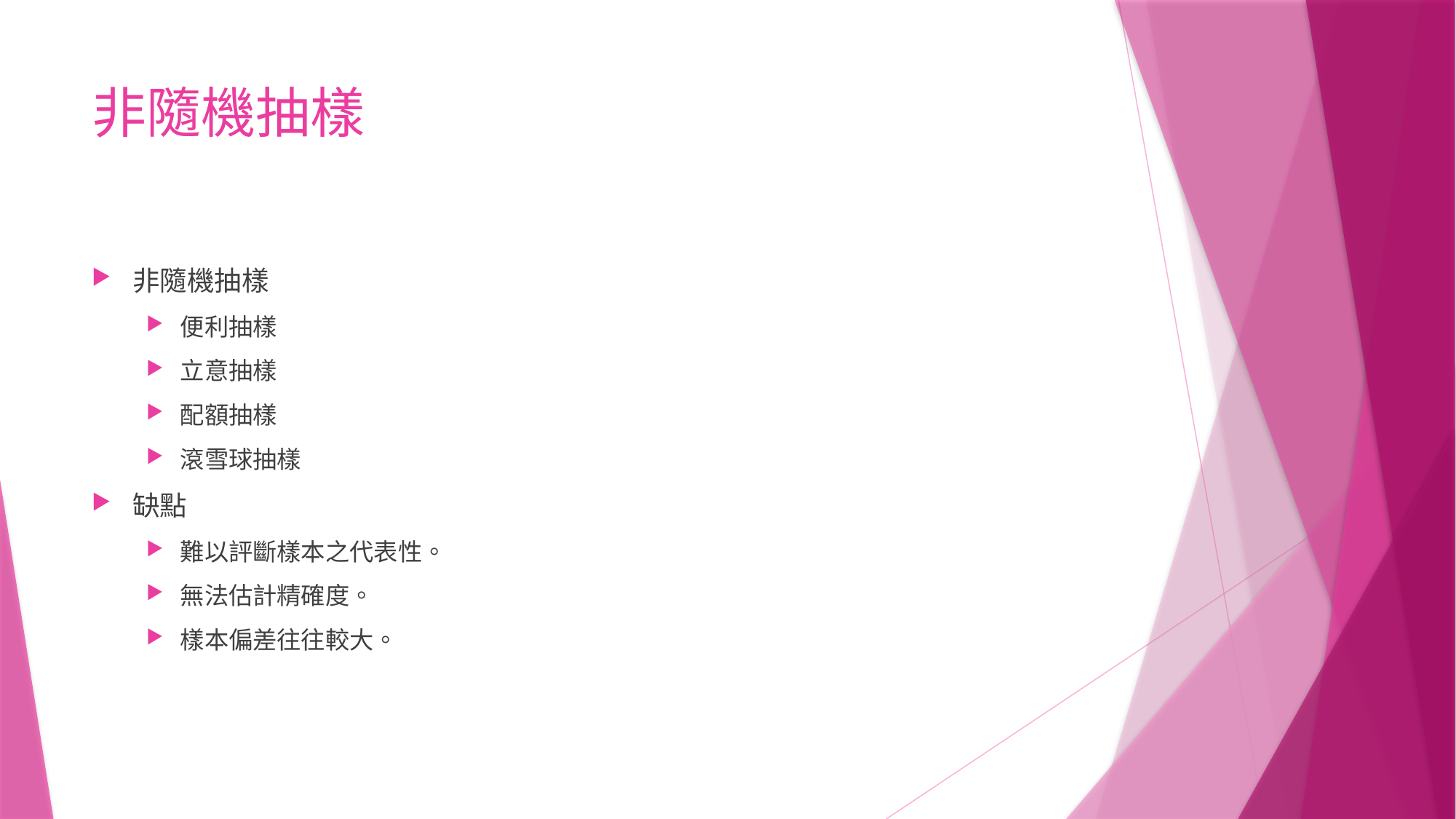

# 非隨機抽樣
非隨機抽樣
便利抽樣
立意抽樣
配額抽樣
滾雪球抽樣
缺點
難以評斷樣本之代表性。
無法估計精確度。
樣本偏差往往較大。